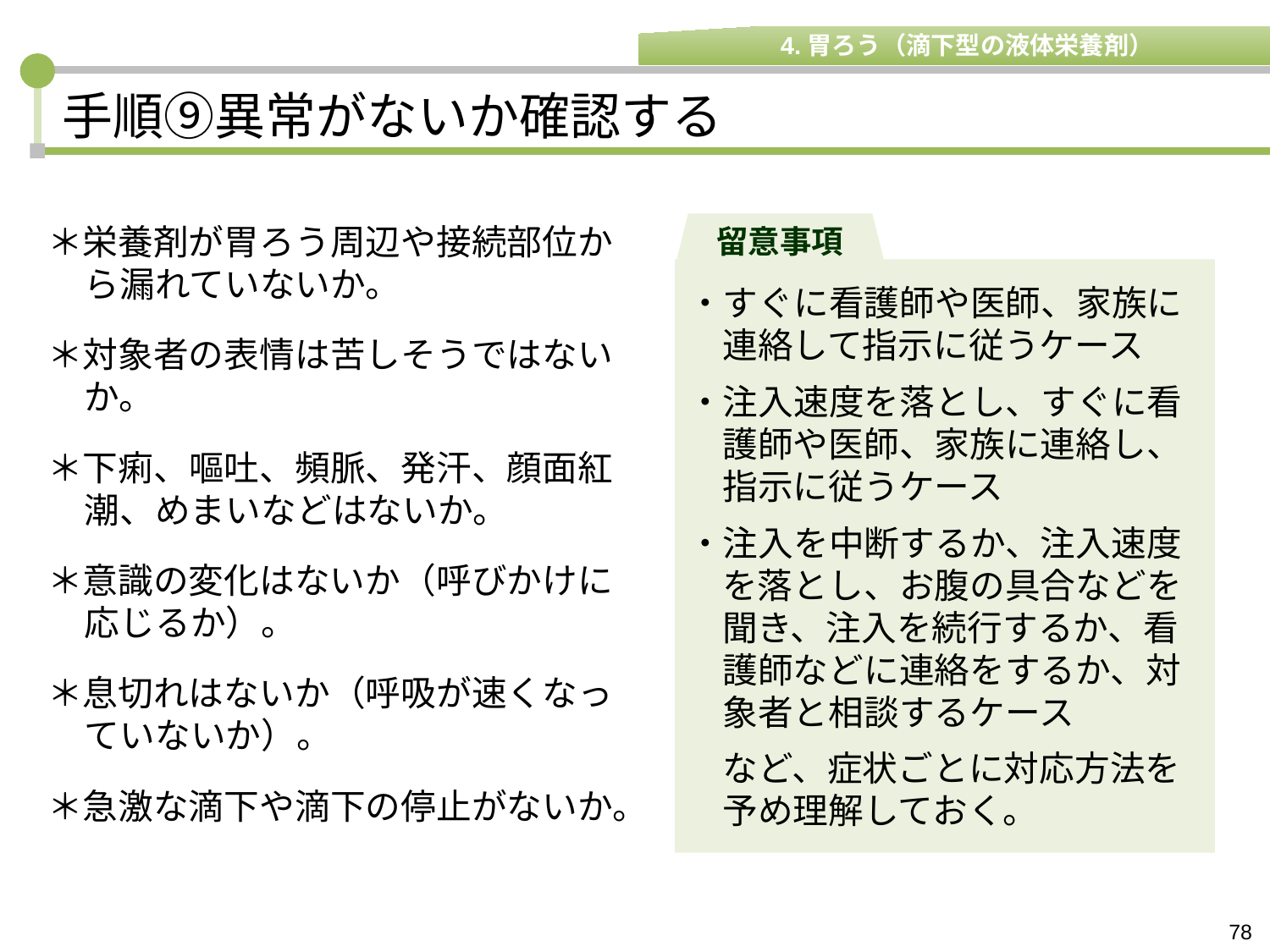

4.胃ろう（滴下型の液体栄養剤）
# 手順⑨異常がないか確認する
＊栄養剤が胃ろう周辺や接続部位から漏れていないか。
＊対象者の表情は苦しそうではないか。
＊下痢、嘔吐、頻脈、発汗、顔面紅潮、めまいなどはないか。
＊意識の変化はないか（呼びかけに応じるか）。
＊息切れはないか（呼吸が速くなっていないか）。
＊急激な滴下や滴下の停止がないか。
留意事項
・すぐに看護師や医師、家族に連絡して指示に従うケース
・注入速度を落とし、すぐに看護師や医師、家族に連絡し、指示に従うケース
・注入を中断するか、注入速度を落とし、お腹の具合などを聞き、注入を続行するか、看護師などに連絡をするか、対象者と相談するケース
　など、症状ごとに対応方法を予め理解しておく。
78